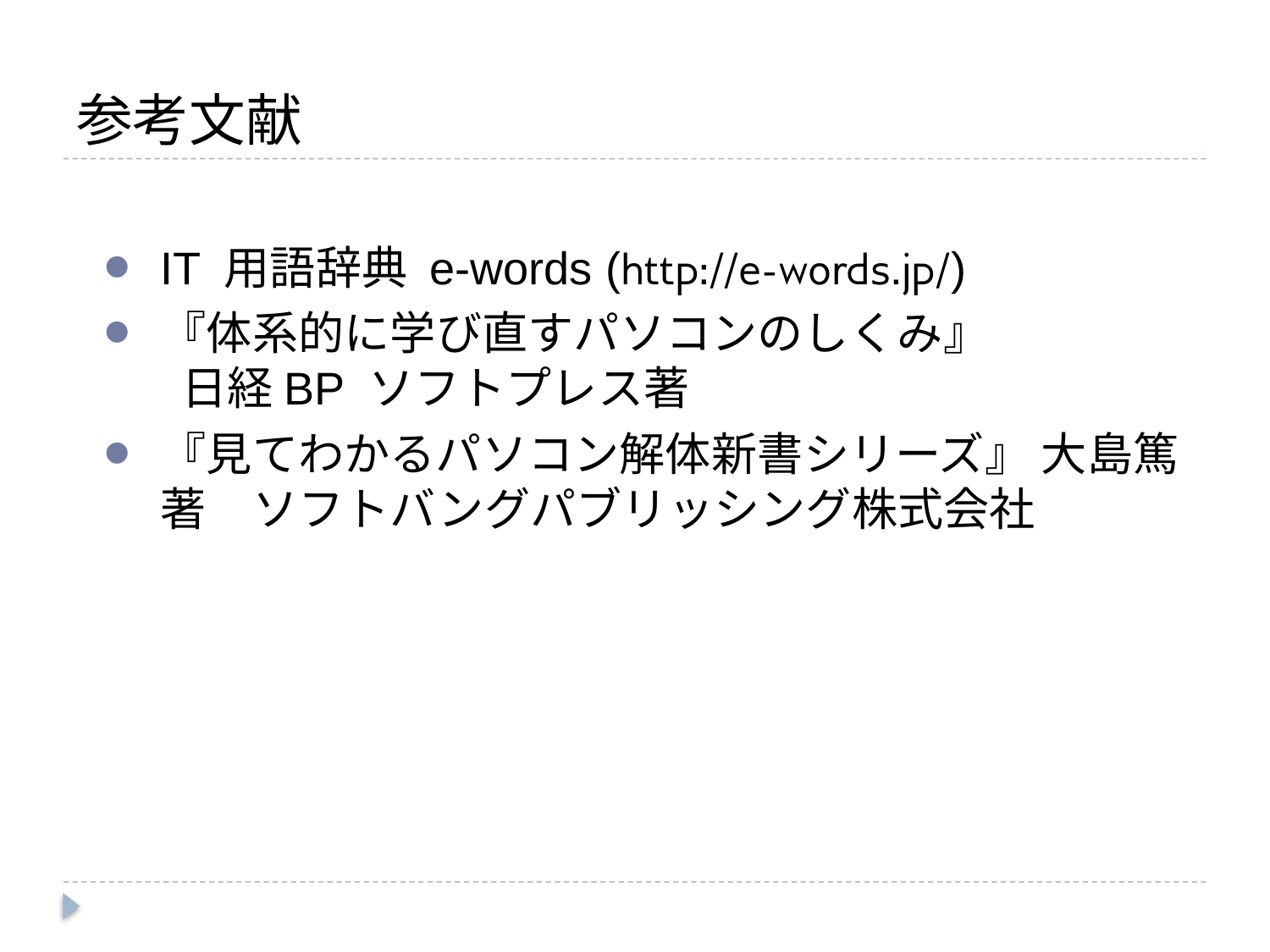

# 参考文献
IT 用語辞典 e-words (http://e-words.jp/)
『体系的に学び直すパソコンのしくみ』                         日経BP ソフトプレス著
『見てわかるパソコン解体新書シリーズ』 大島篤著　ソフトバングパブリッシング株式会社